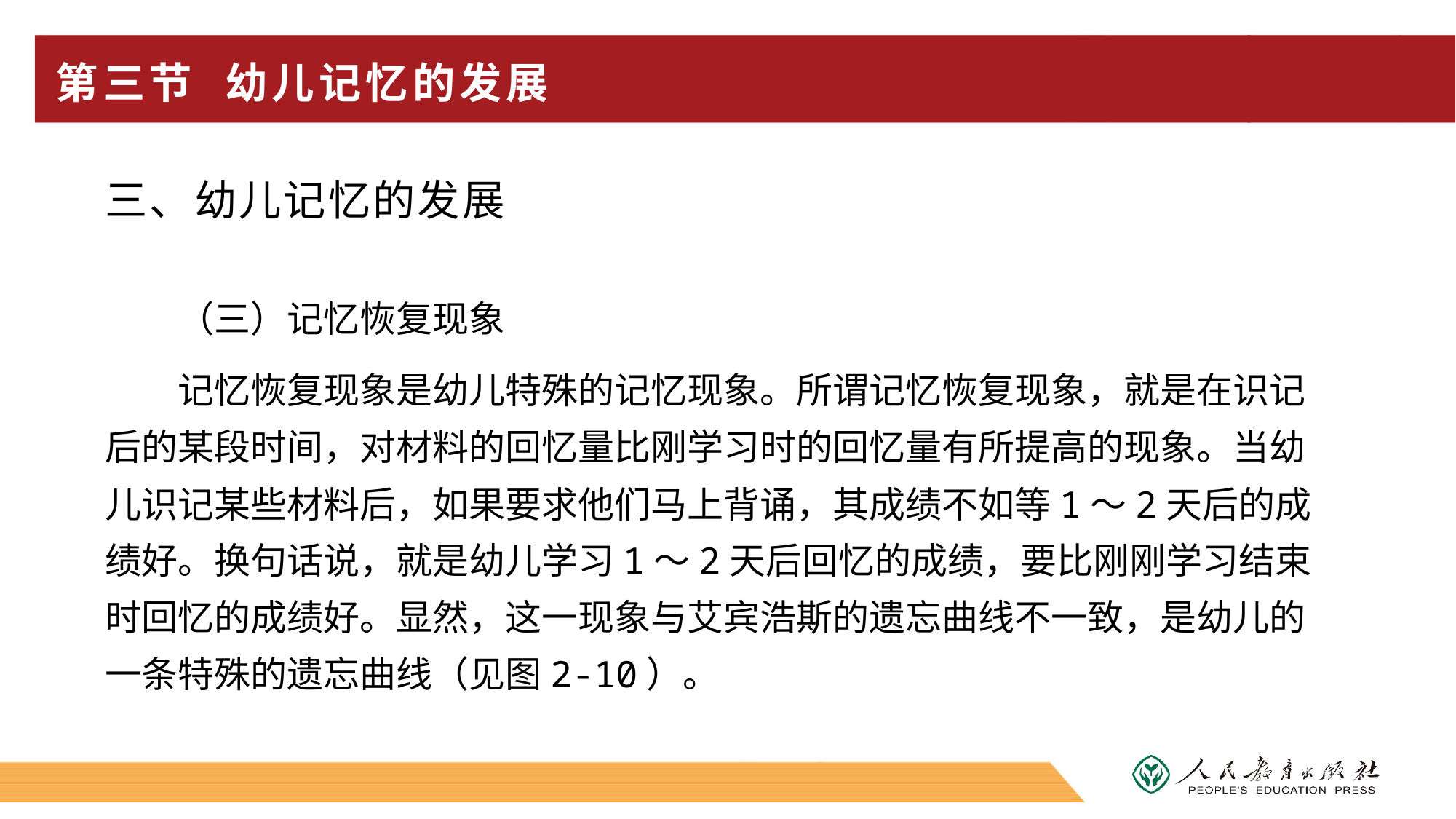

# 第三节  幼儿记忆的发展
三、幼儿记忆的发展
（三）记忆恢复现象
记忆恢复现象是幼儿特殊的记忆现象。所谓记忆恢复现象，就是在识记后的某段时间，对材料的回忆量比刚学习时的回忆量有所提高的现象。当幼儿识记某些材料后，如果要求他们马上背诵，其成绩不如等1～2天后的成绩好。换句话说，就是幼儿学习1～2天后回忆的成绩，要比刚刚学习结束时回忆的成绩好。显然，这一现象与艾宾浩斯的遗忘曲线不一致，是幼儿的一条特殊的遗忘曲线（见图2-10）。